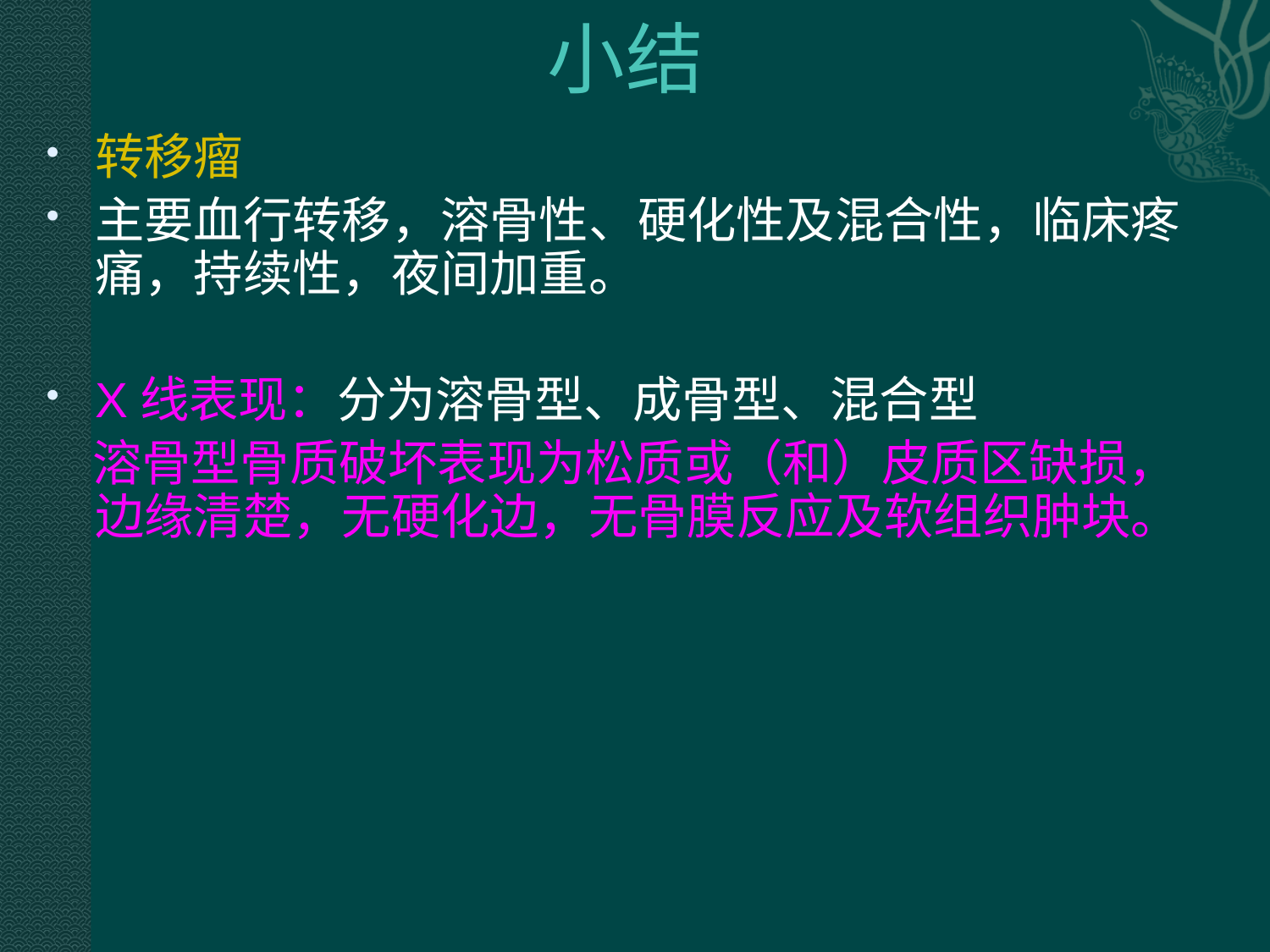

小结
转移瘤
主要血行转移，溶骨性、硬化性及混合性，临床疼痛，持续性，夜间加重。

X线表现：分为溶骨型、成骨型、混合型
   溶骨型骨质破坏表现为松质或（和）皮质区缺损，边缘清楚，无硬化边，无骨膜反应及软组织肿块。